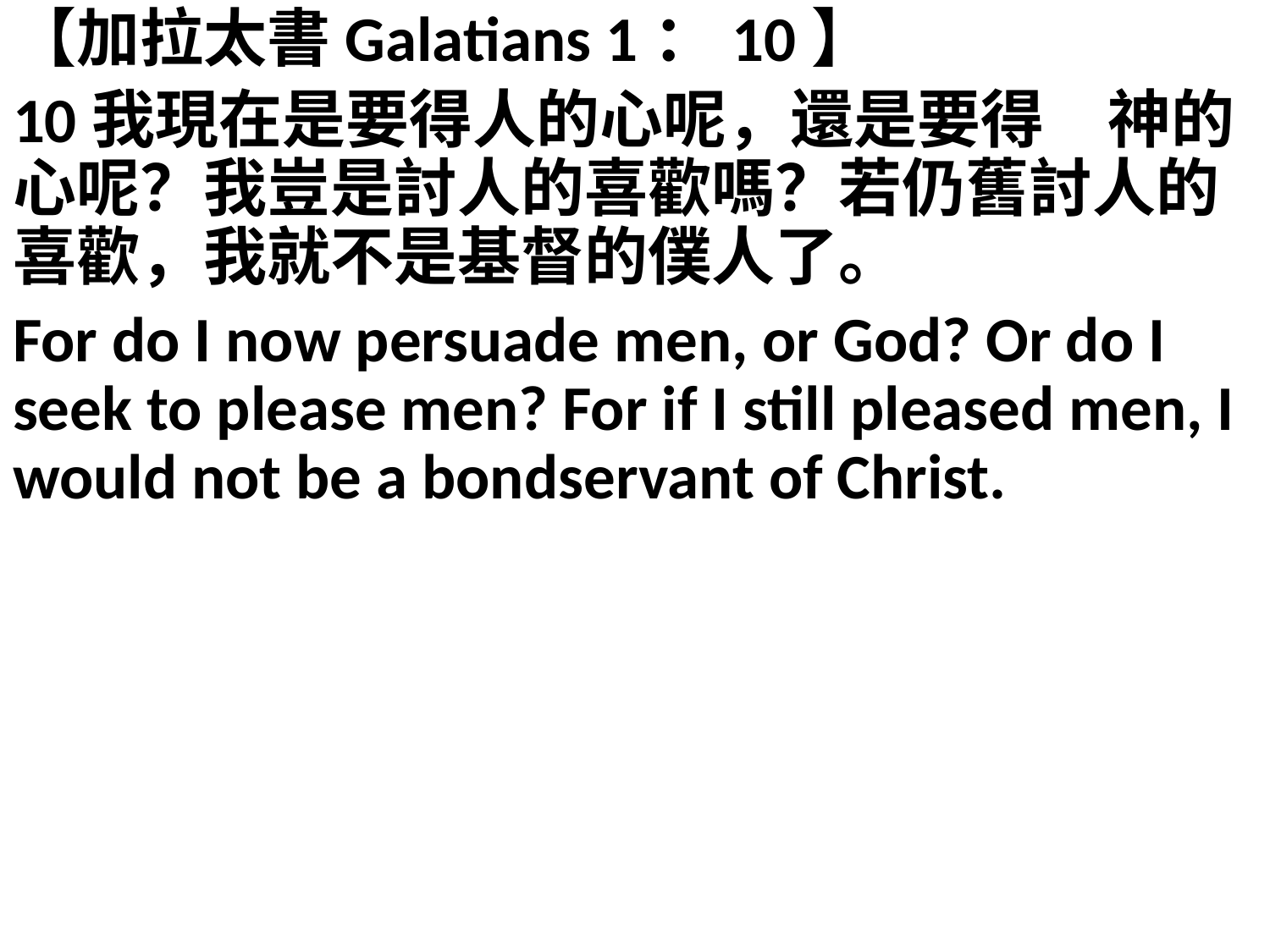

【加拉太書Galatians 1：10】
10我現在是要得人的心呢，還是要得　神的心呢？我豈是討人的喜歡嗎？若仍舊討人的喜歡，我就不是基督的僕人了。
For do I now persuade men, or God? Or do I seek to please men? For if I still pleased men, I would not be a bondservant of Christ.